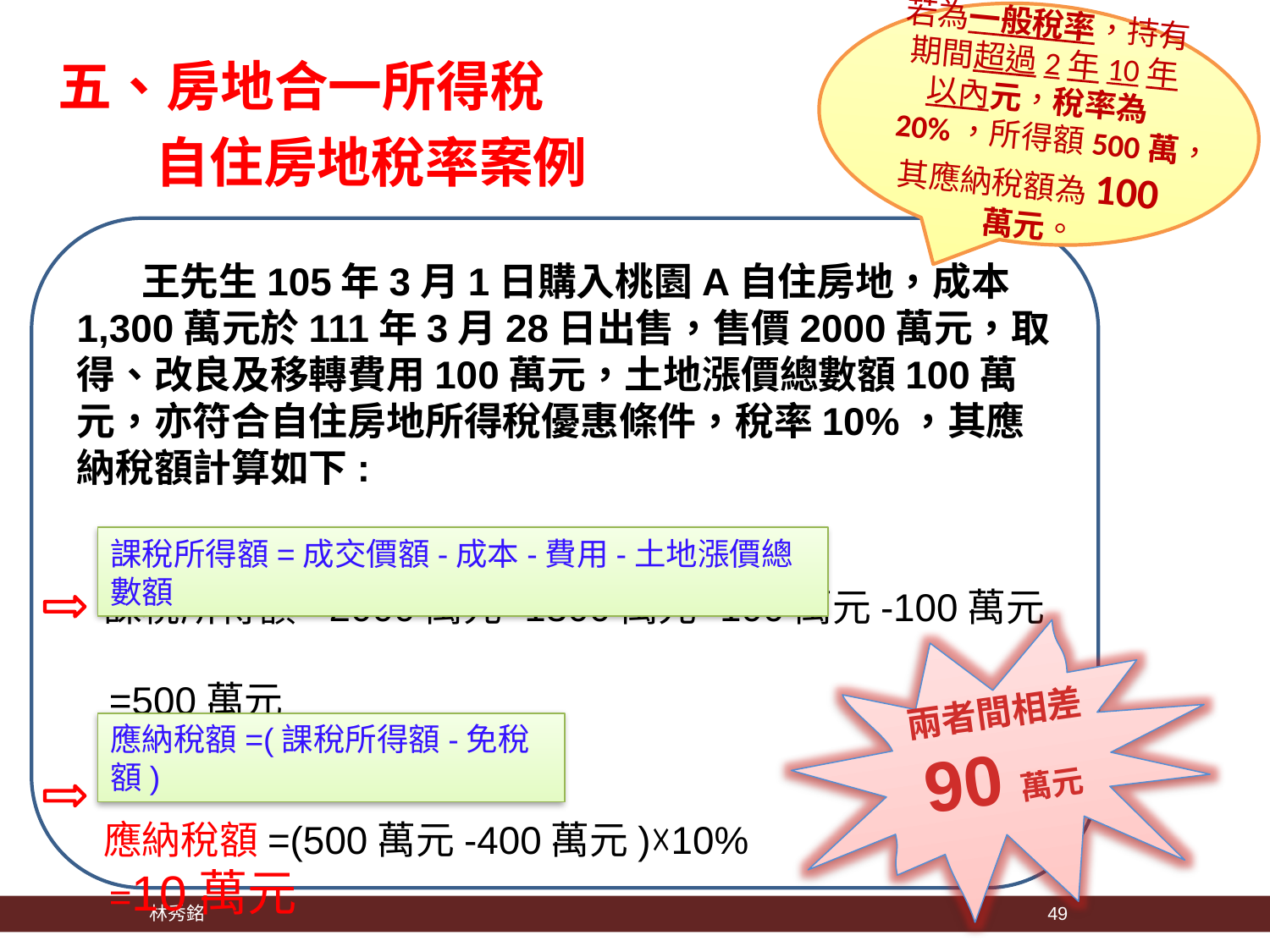

若為一般稅率，持有期間超過2年10年以內元，稅率為20%，所得額500萬，其應納稅額為100萬元。
五、房地合一所得稅
       自住房地稅率案例

       王先生105年3月1日購入桃園A自住房地，成本1,300萬元於111年3月28日出售，售價2000萬元，取得、改良及移轉費用100萬元，土地漲價總數額100萬元，亦符合自住房地所得稅優惠條件，稅率10%，其應納稅額計算如下:

  課稅所得額=2000萬元-1300萬元-100萬元-100萬元
   =500萬元

  應納稅額=(500萬元-400萬元)☓10%
   =10萬元

課稅所得額=成交價額-成本-費用-土地漲價總數額

兩者間相差
90 萬元

應納稅額=(課稅所得額-免稅額)

                                 林秀銘
49